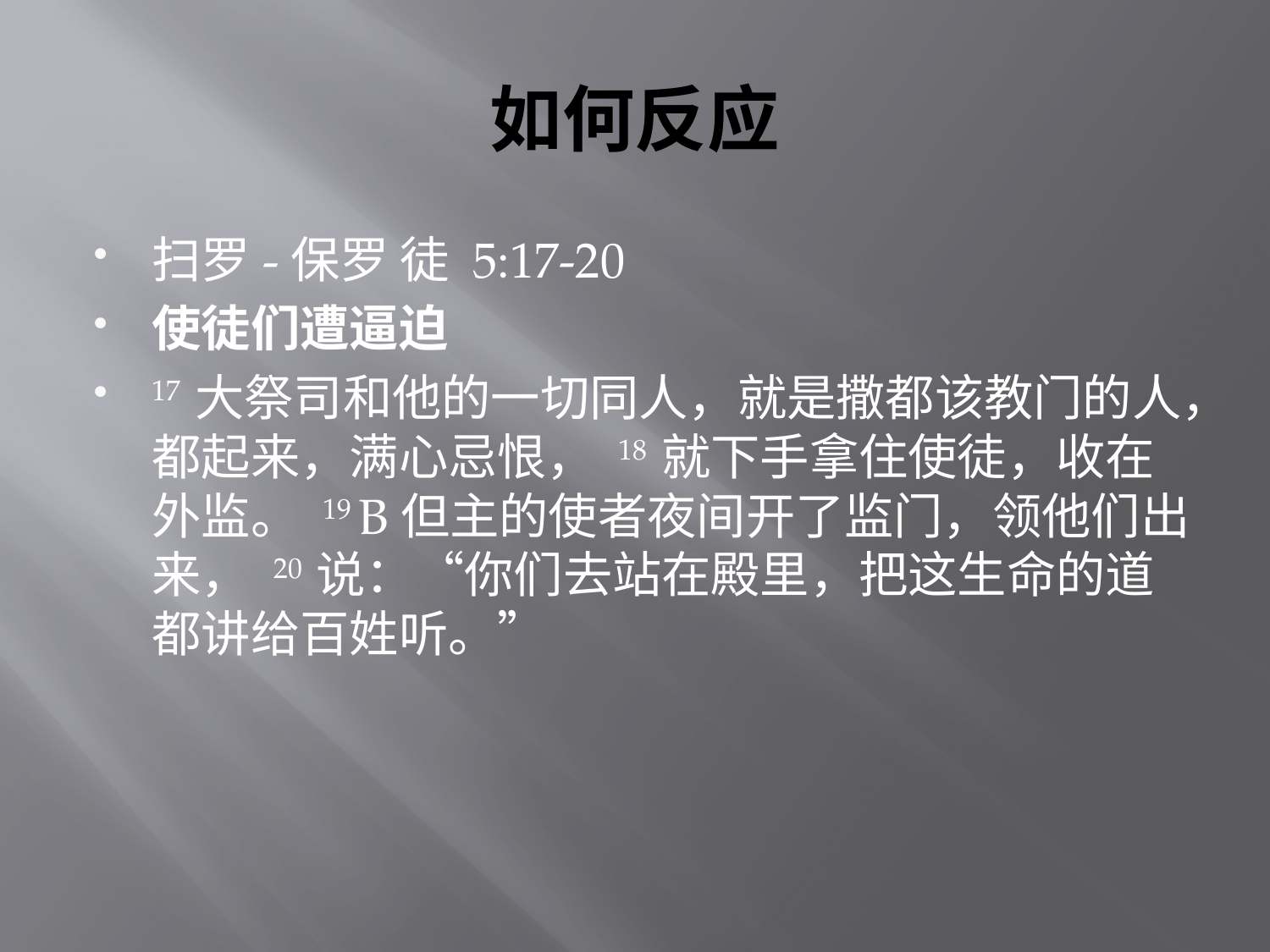

# 如何反应
扫罗-保罗 徒 5:17-20
使徒们遭逼迫
17 大祭司和他的一切同人，就是撒都该教门的人，都起来，满心忌恨， 18 就下手拿住使徒，收在外监。 19 B但主的使者夜间开了监门，领他们出来， 20 说：“你们去站在殿里，把这生命的道都讲给百姓听。”